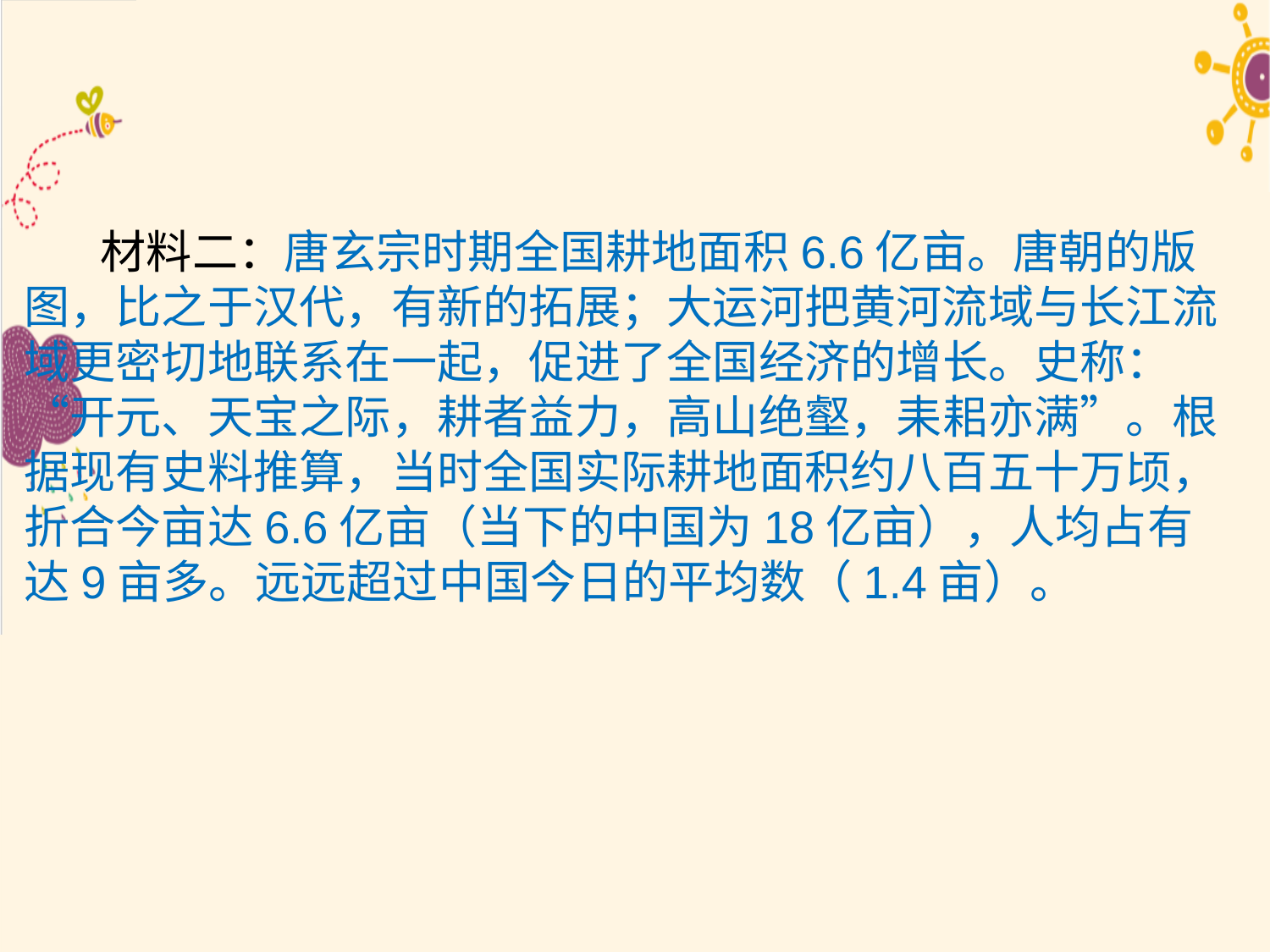

材料二：唐玄宗时期全国耕地面积6.6亿亩。唐朝的版图，比之于汉代，有新的拓展；大运河把黄河流域与长江流域更密切地联系在一起，促进了全国经济的增长。史称：“开元、天宝之际，耕者益力，高山绝壑，耒耜亦满”。根据现有史料推算，当时全国实际耕地面积约八百五十万顷，折合今亩达6.6亿亩（当下的中国为18亿亩），人均占有达9亩多。远远超过中国今日的平均数（1.4亩）。